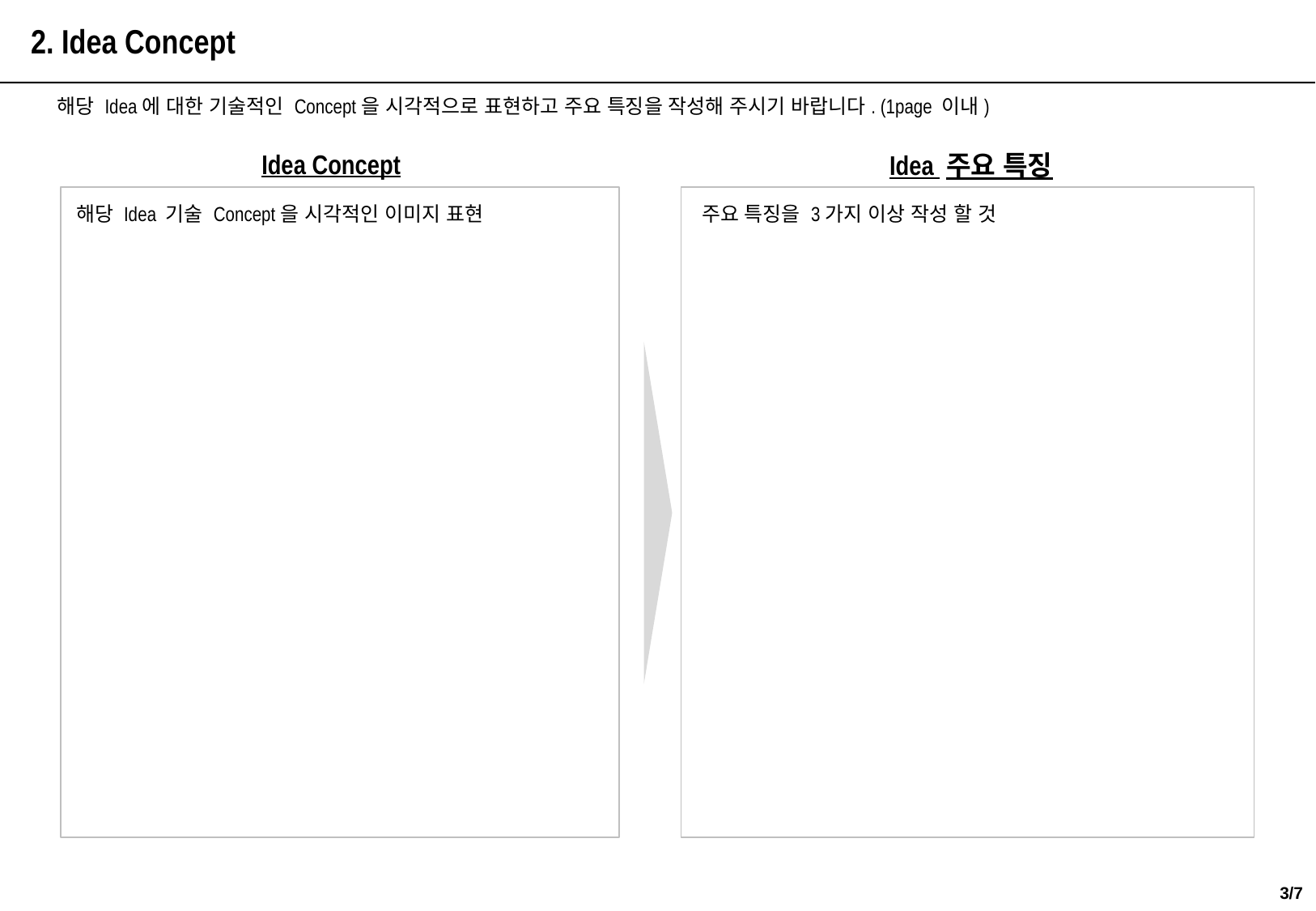

2. Idea Concept
해당 Idea에 대한 기술적인 Concept을 시각적으로 표현하고 주요 특징을 작성해 주시기 바랍니다. (1page 이내)
Idea Concept
Idea 주요 특징

해당 Idea 기술 Concept을 시각적인 이미지 표현
주요 특징을 3가지 이상 작성 할 것

3/7